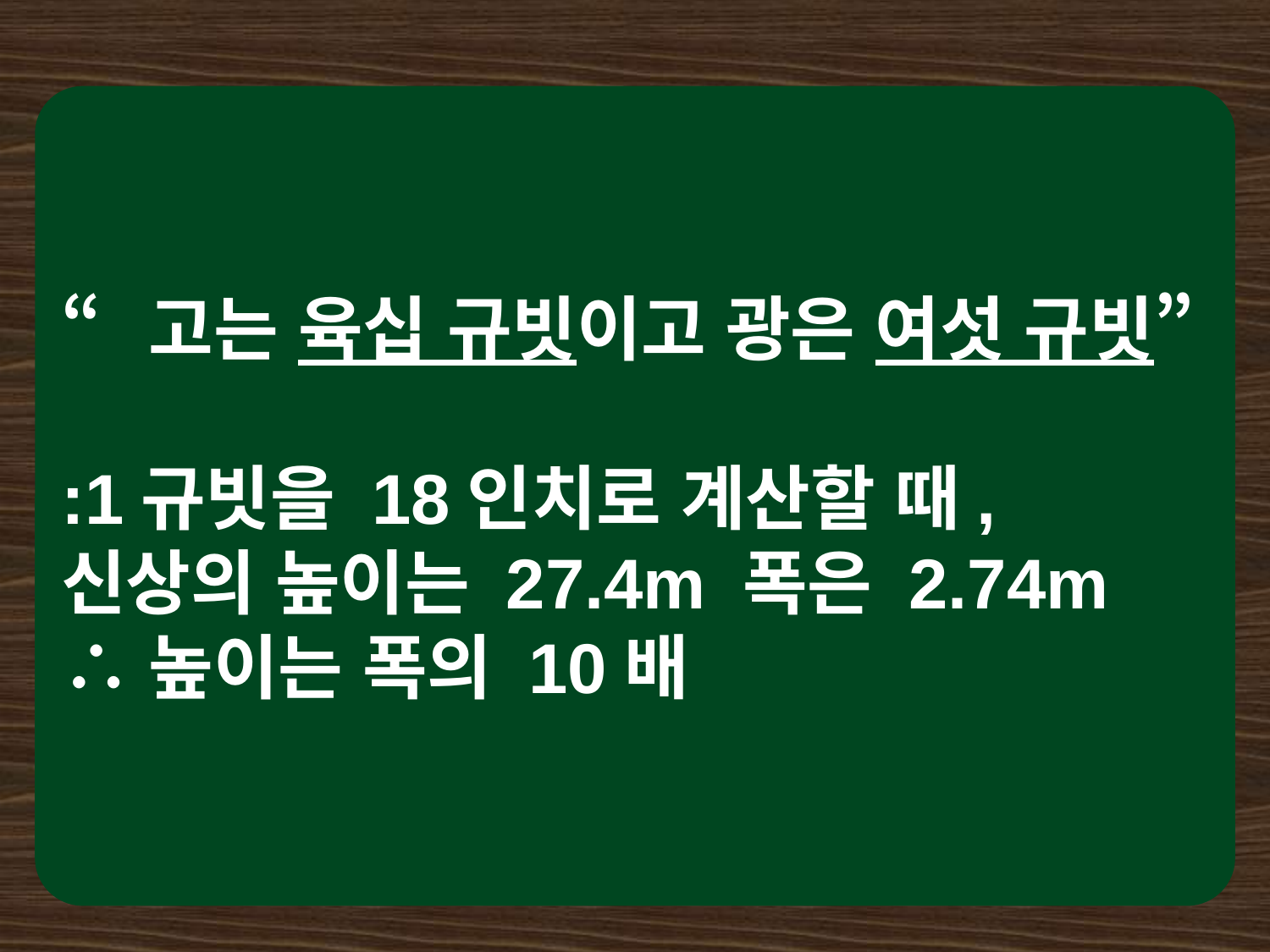

“고는 육십 규빗이고 광은 여섯 규빗”

:1규빗을 18인치로 계산할 때,
신상의 높이는 27.4m 폭은 2.74m
∴높이는 폭의 10배